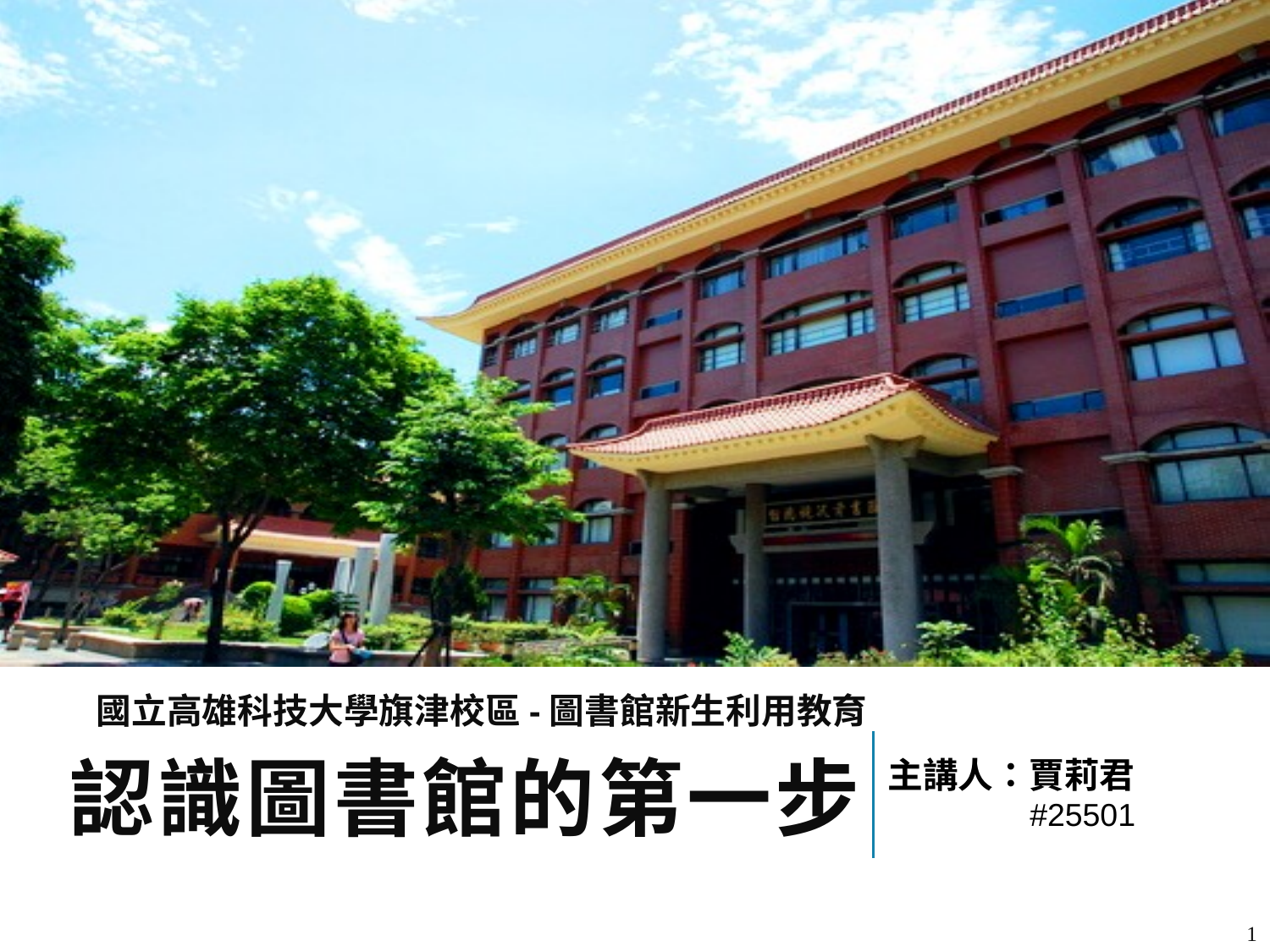

國立高雄科技大學旗津校區-圖書館新生利用教育
# 認識圖書館的第一步
主講人：賈莉君
                #25501
更新日期：104.9.9
1